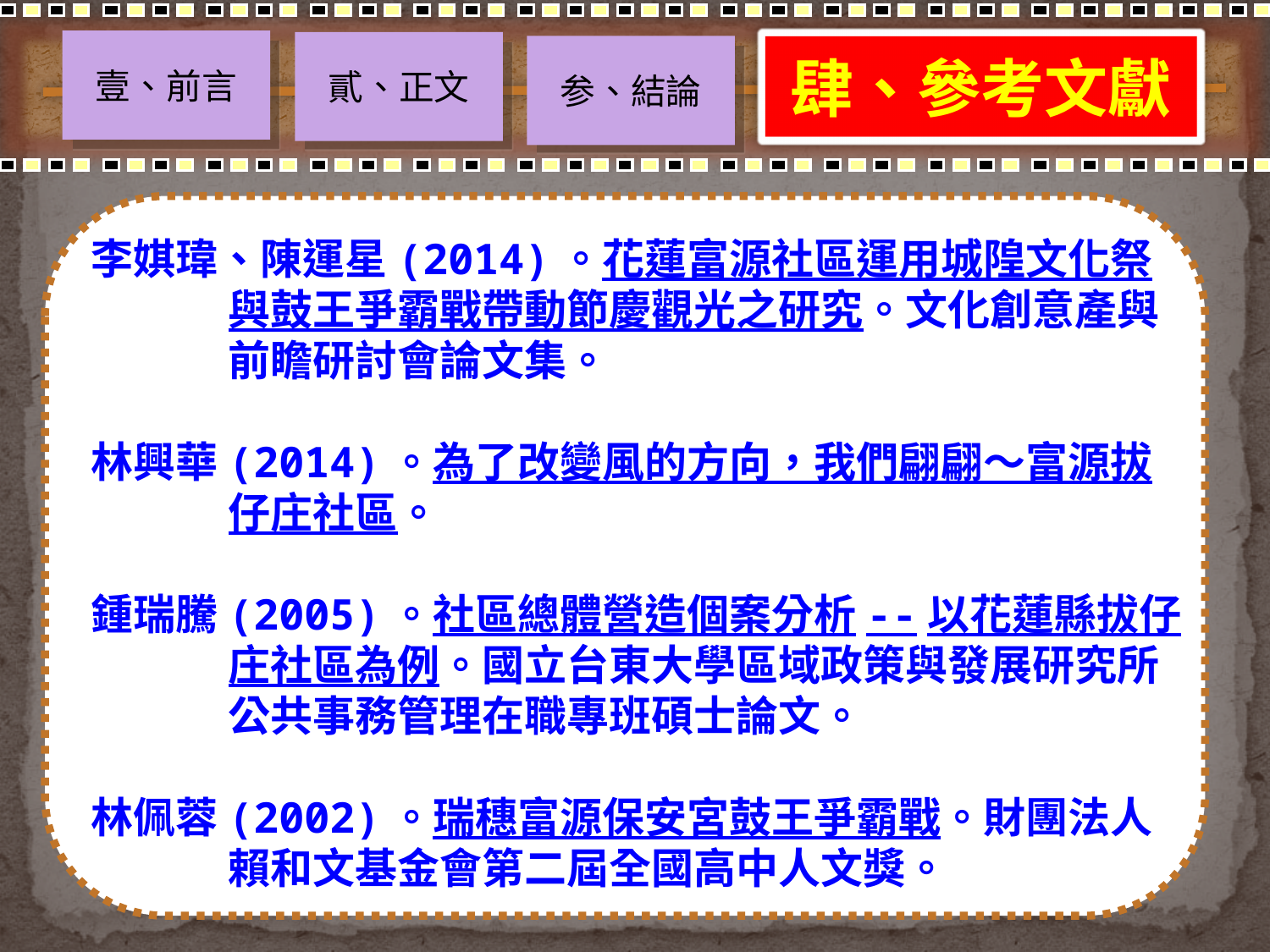

壹、前言
肆、參考文獻
貳、正文

参、結論

李娸瑋、陳運星(2014)。花蓮富源社區運用城隍文化祭與鼓王爭霸戰帶動節慶觀光之研究。文化創意產與前瞻研討會論文集。

林興華(2014)。為了改變風的方向，我們翩翩～富源拔仔庄社區。

鍾瑞騰(2005)。社區總體營造個案分析--以花蓮縣拔仔庄社區為例。國立台東大學區域政策與發展研究所公共事務管理在職專班碩士論文。

林佩蓉(2002)。瑞穗富源保安宮鼓王爭霸戰。財團法人賴和文基金會第二屆全國高中人文獎。